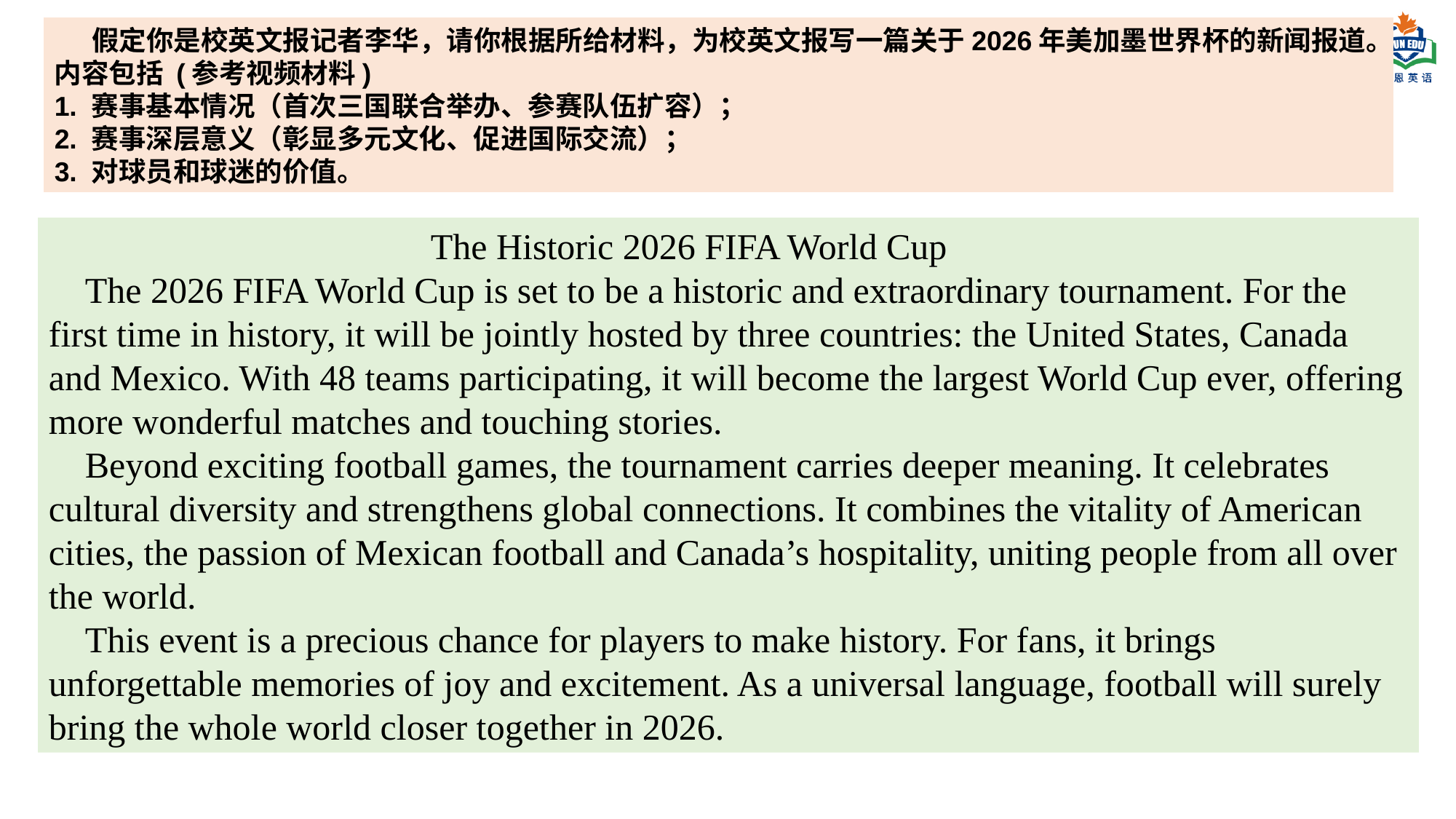

假定你是校英文报记者李华，请你根据所给材料，为校英文报写一篇关于2026年美加墨世界杯的新闻报道。
内容包括 (参考视频材料)
1. 赛事基本情况（首次三国联合举办、参赛队伍扩容）；
2. 赛事深层意义（彰显多元文化、促进国际交流）；
3. 对球员和球迷的价值。
                                          The Historic 2026 FIFA World Cup
    The 2026 FIFA World Cup is set to be a historic and extraordinary tournament. For the first time in history, it will be jointly hosted by three countries: the United States, Canada and Mexico. With 48 teams participating, it will become the largest World Cup ever, offering more wonderful matches and touching stories.
    Beyond exciting football games, the tournament carries deeper meaning. It celebrates cultural diversity and strengthens global connections. It combines the vitality of American cities, the passion of Mexican football and Canada’s hospitality, uniting people from all over the world.
    This event is a precious chance for players to make history. For fans, it brings unforgettable memories of joy and excitement. As a universal language, football will surely bring the whole world closer together in 2026.